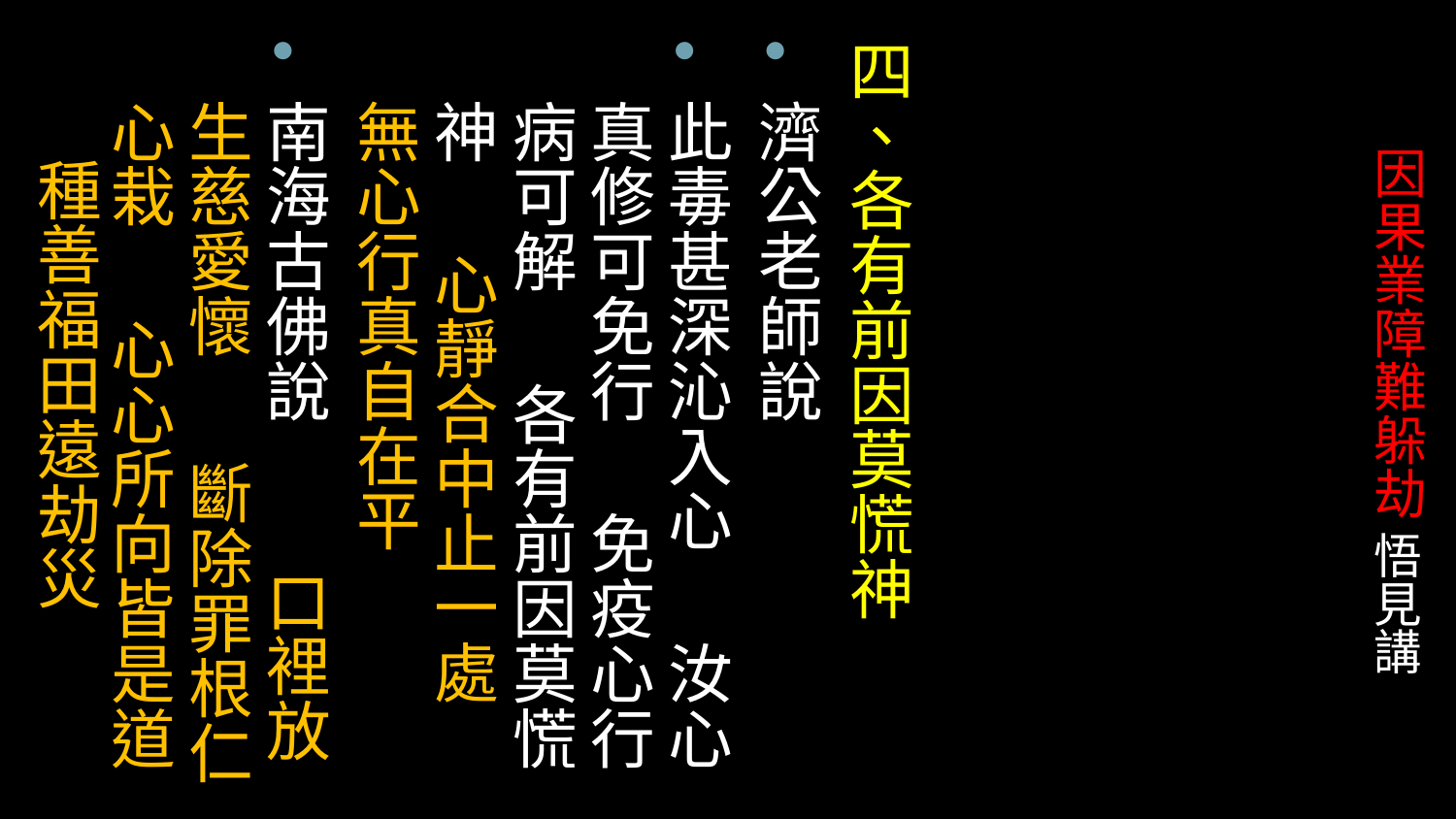

四、各有前因莫慌神
濟公老師說
此毒甚深沁入心      汝心真修可免行      免疫心行病可解      各有前因莫慌神      心靜合中止一處      無心行真自在平
南海古佛說          口裡放生慈愛懷       斷除罪根仁心栽      心心所向皆是道      種善福田遠劫災
# 因果業障難躲劫 悟見講